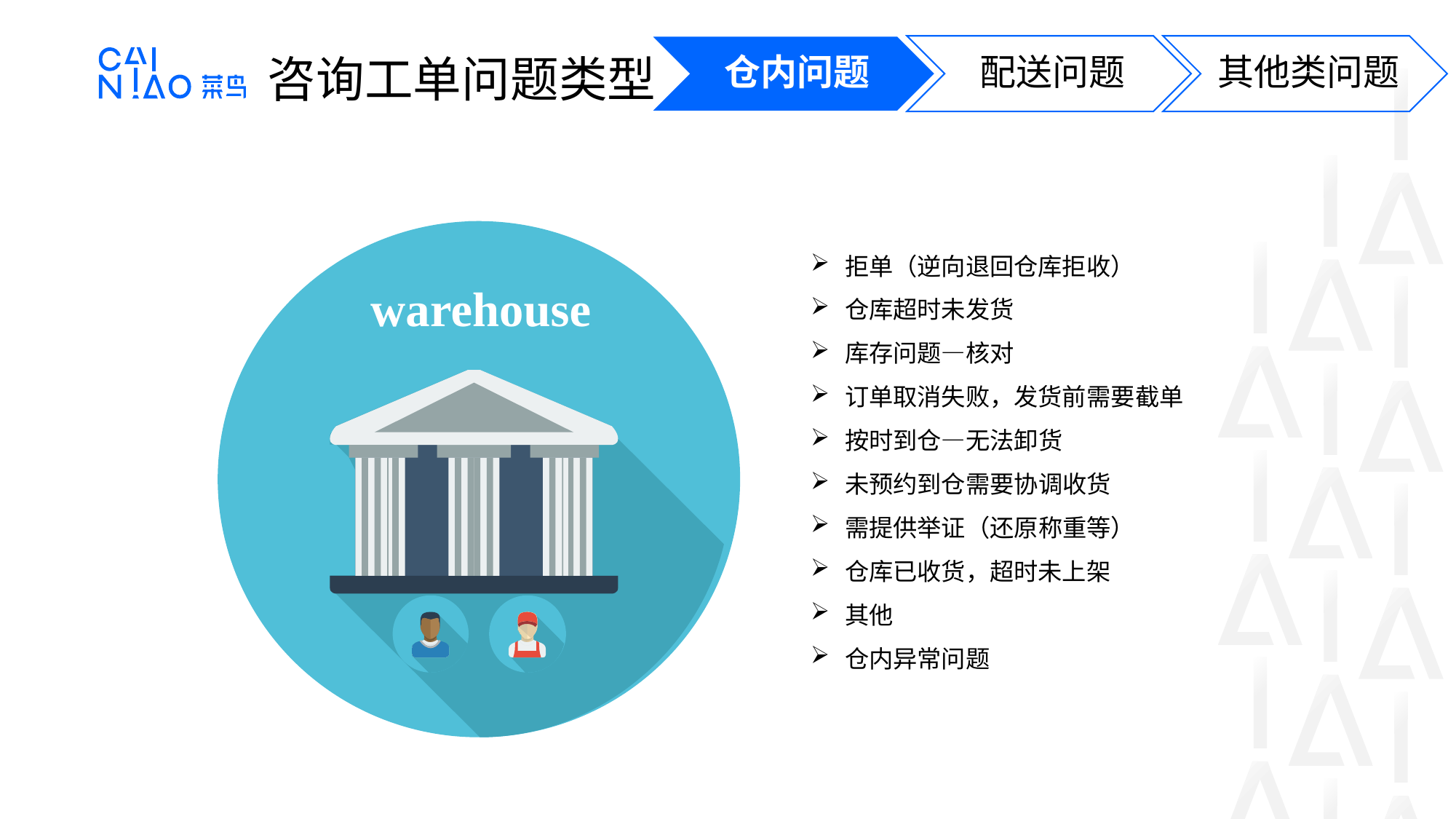

# 咨询工单问题类型
仓内问题
配送问题
其他类问题

拒单（逆向退回仓库拒收）
仓库超时未发货
库存问题—核对
订单取消失败，发货前需要截单
按时到仓—无法卸货
未预约到仓需要协调收货
需提供举证（还原称重等）
仓库已收货，超时未上架
其他
仓内异常问题

warehouse

ANNUAL REPORT

WE WILL DO A GREAT JOB!